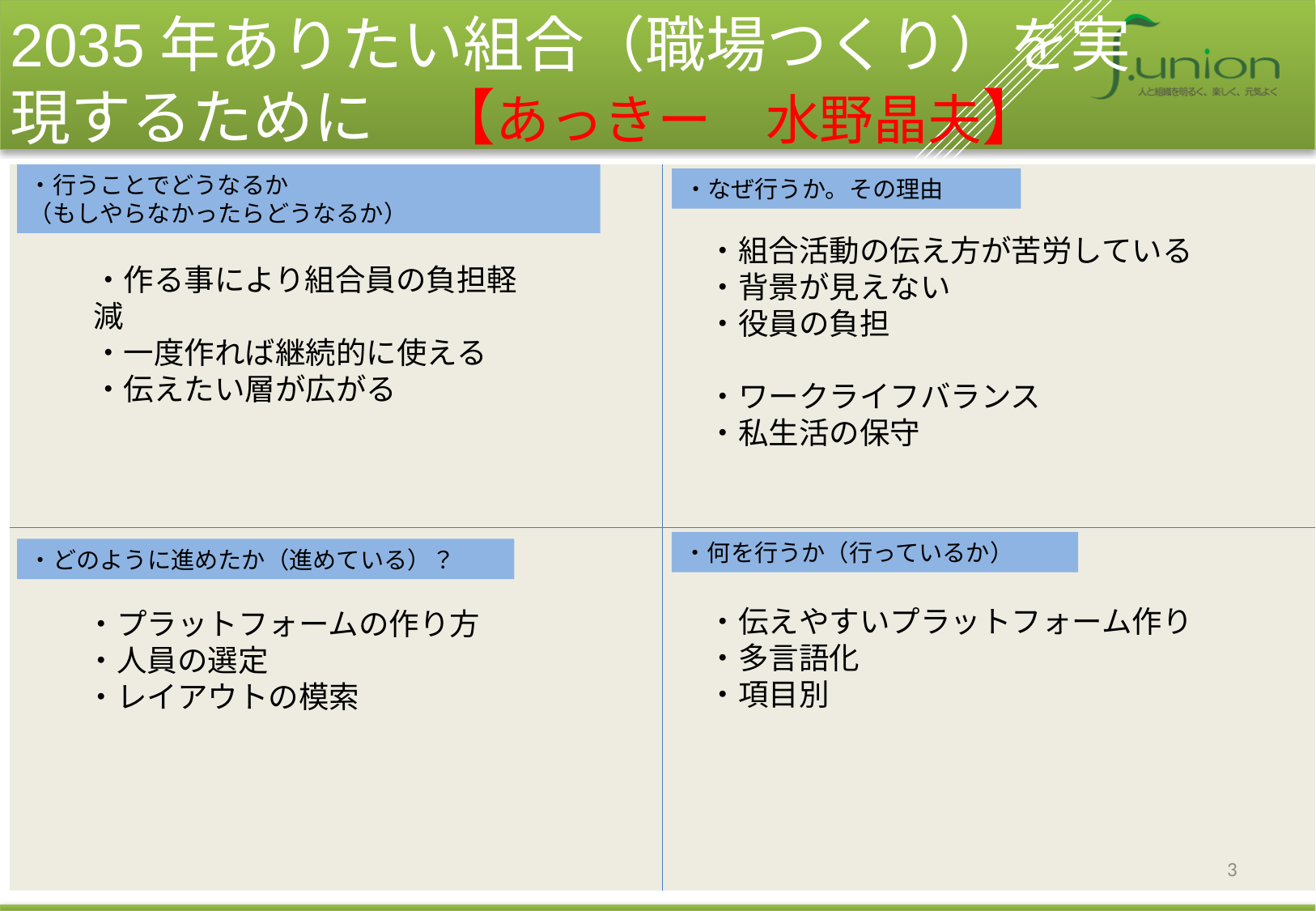

2035年ありたい組合（職場つくり）を実現するために　【あっきー　水野晶夫】

・行うことでどうなるか
（もしやらなかったらどうなるか）
・なぜ行うか。その理由

・組合活動の伝え方が苦労している
・背景が見えない
・役員の負担

・ワークライフバランス
・私生活の保守
・作る事により組合員の負担軽減
・一度作れば継続的に使える
・伝えたい層が広がる

・何を行うか（行っているか）
・どのように進めたか（進めている）？
・伝えやすいプラットフォーム作り
・多言語化
・項目別
・プラットフォームの作り方
・人員の選定
・レイアウトの模索
3